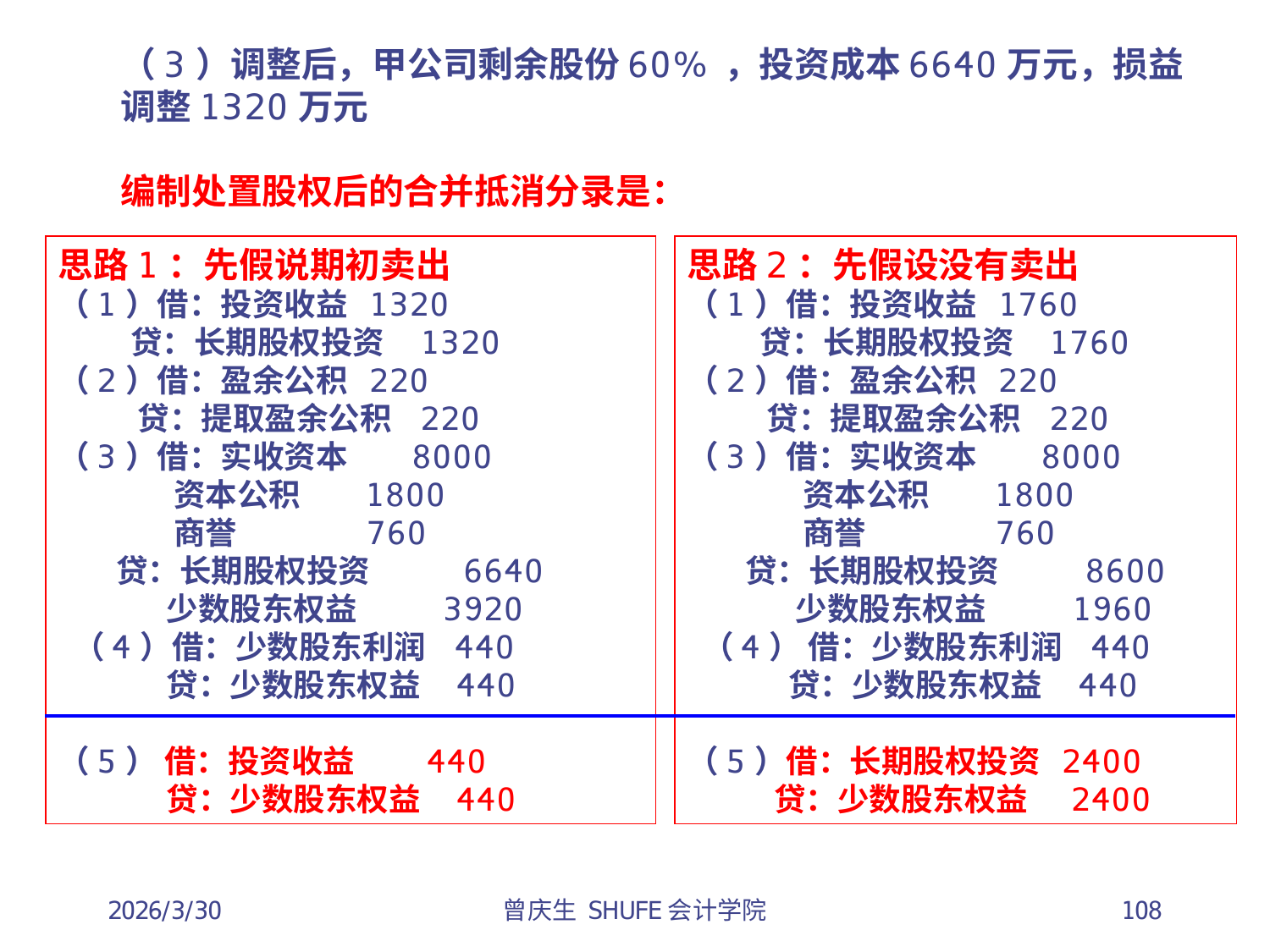

（3）调整后，甲公司剩余股份60%，投资成本6640万元，损益调整1320万元

编制处置股权后的合并抵消分录是：
思路1：先假说期初卖出
（1）借：投资收益  1320
         贷：长期股权投资    1320
（2）借：盈余公积  220
          贷：提取盈余公积   220
（3）借：实收资本        8000
               资本公积        1800
               商誉                 760
       贷：长期股权投资            6640
              少数股东权益           3920
 （4）借：少数股东利润   440
              贷：少数股东权益    440

（5） 借：投资收益         440
              贷：少数股东权益    440
思路2：先假设没有卖出
（1）借：投资收益  1760
         贷：长期股权投资    1760
（2）借：盈余公积  220
          贷：提取盈余公积   220
（3）借：实收资本        8000
               资本公积        1800
               商誉                 760
       贷：长期股权投资           8600
              少数股东权益           1960
 （4） 借：少数股东利润   440
             贷：少数股东权益    440

（5）借：长期股权投资  2400
           贷：少数股东权益     2400
2026/3/30
曾庆生 SHUFE会计学院
108